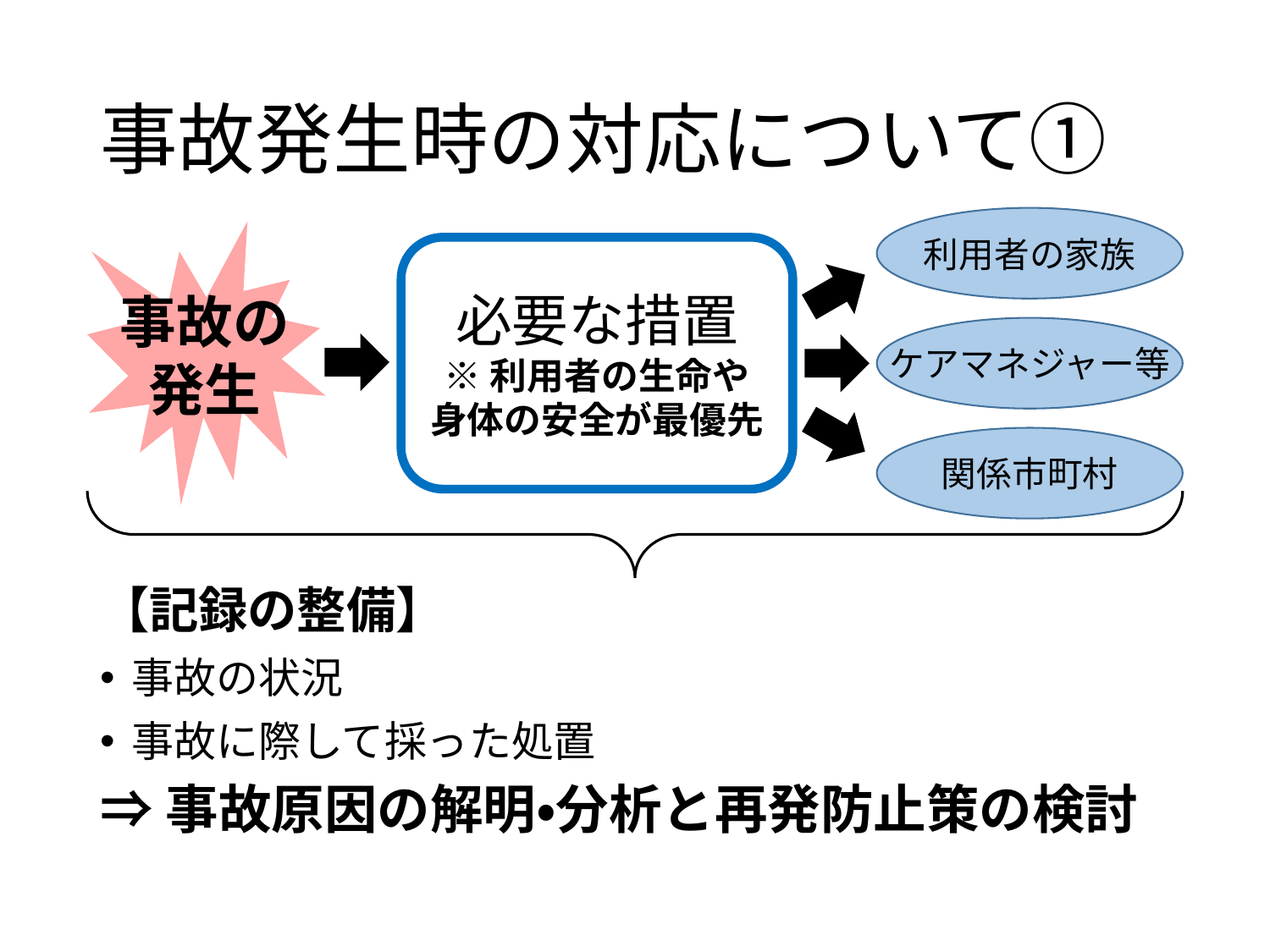

# 事故発生時の対応について①
利用者の家族
事故の
発生
必要な措置
※利用者の生命や
身体の安全が最優先

ケアマネジャー等

関係市町村
【記録の整備】
事故の状況
事故に際して採った処置
⇒事故原因の解明・分析と再発防止策の検討